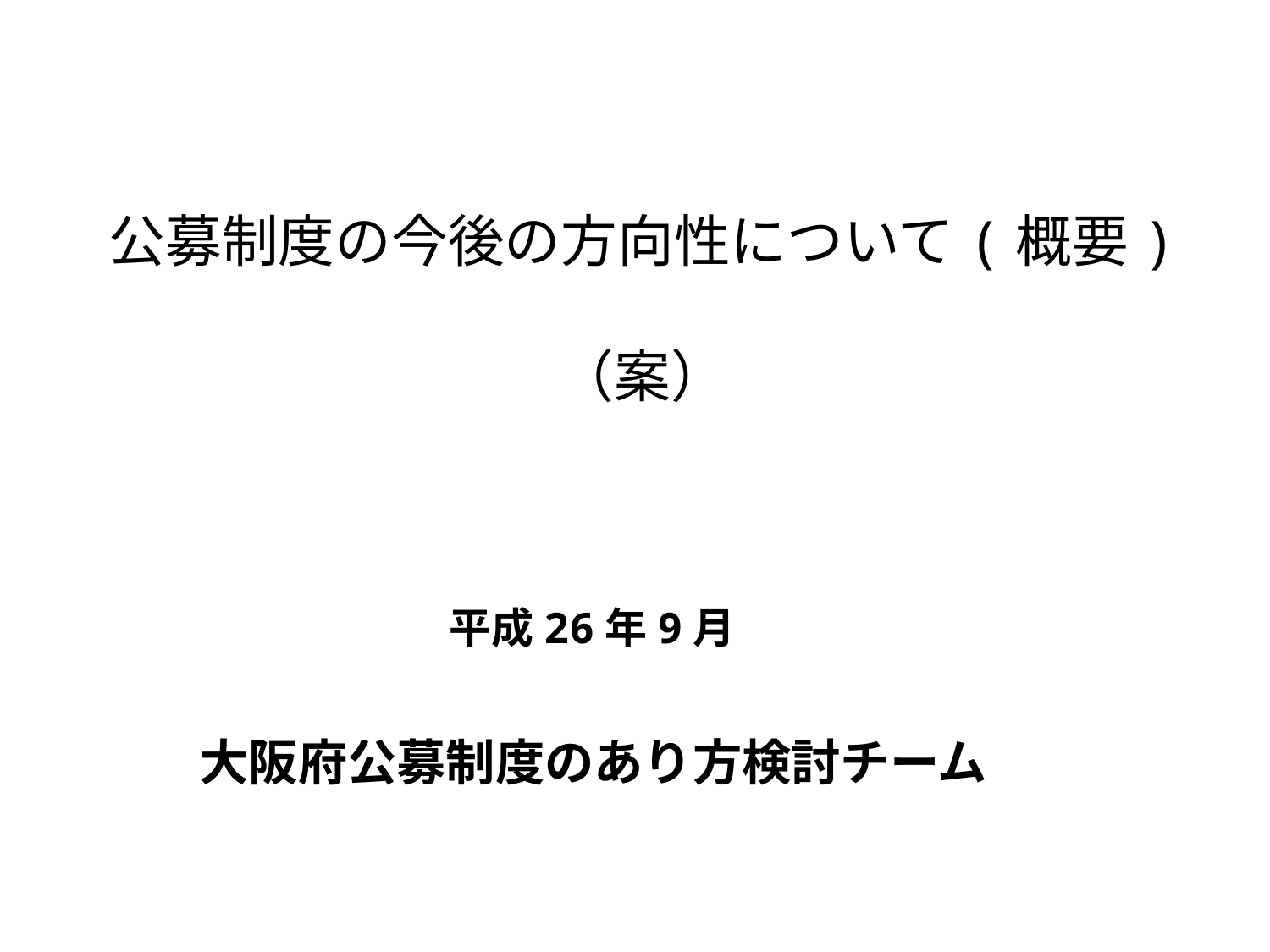

公募制度の今後の方向性について(概要)
（案）

平成26年9月
大阪府公募制度のあり方検討チーム